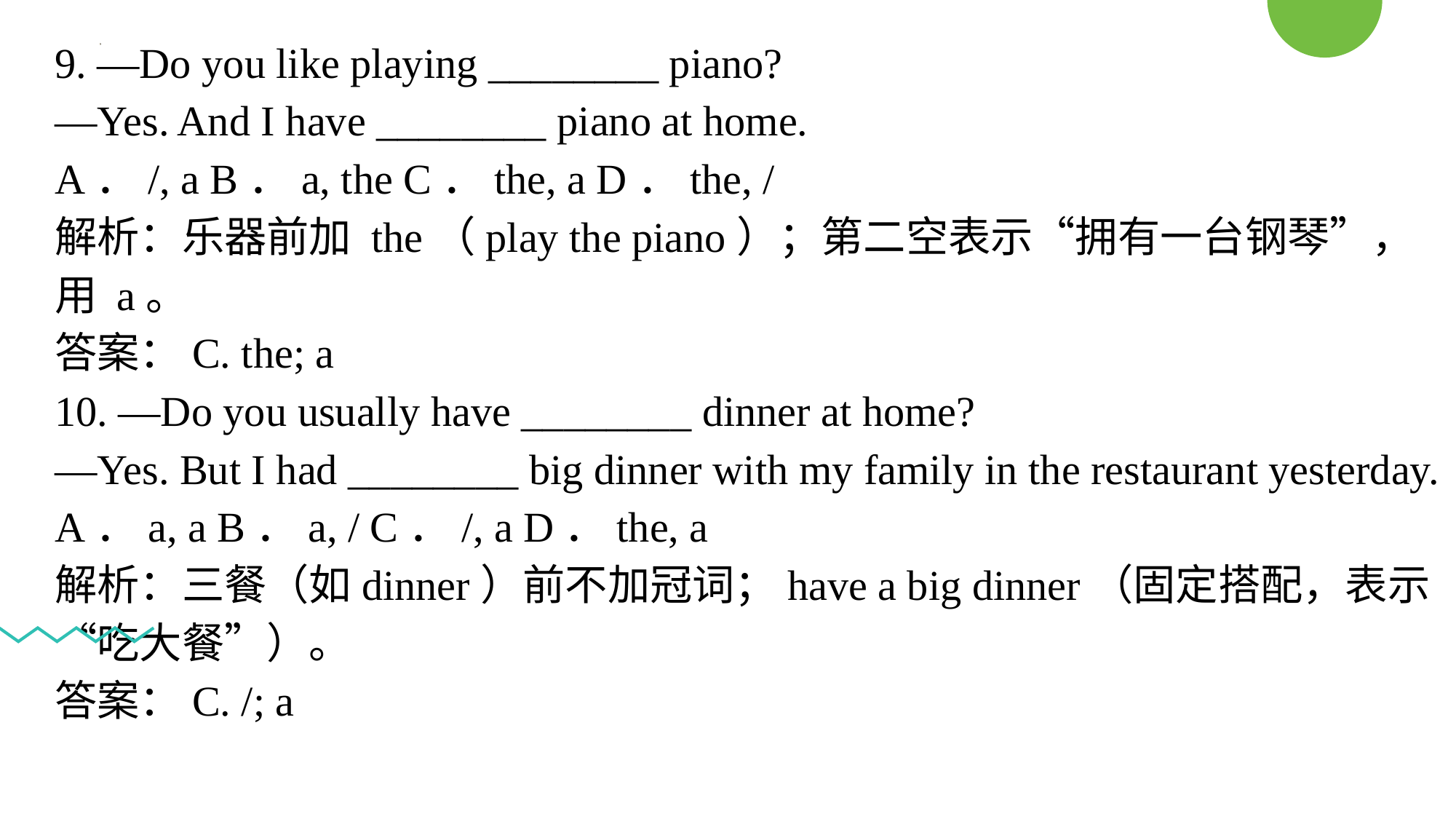

9. —Do you like playing ________ piano?
—Yes. And I have ________ piano at home.
A．/, a B．a, the C．the, a D．the, /
解析：乐器前加 the（play the piano）；第二空表示“拥有一台钢琴”，用 a。
答案：C. the; a
10. —Do you usually have ________ dinner at home?
—Yes. But I had ________ big dinner with my family in the restaurant yesterday.
A．a, a B．a, / C．/, a D．the, a
解析：三餐（如dinner）前不加冠词；have a big dinner（固定搭配，表示“吃大餐”）。
答案：C. /; a